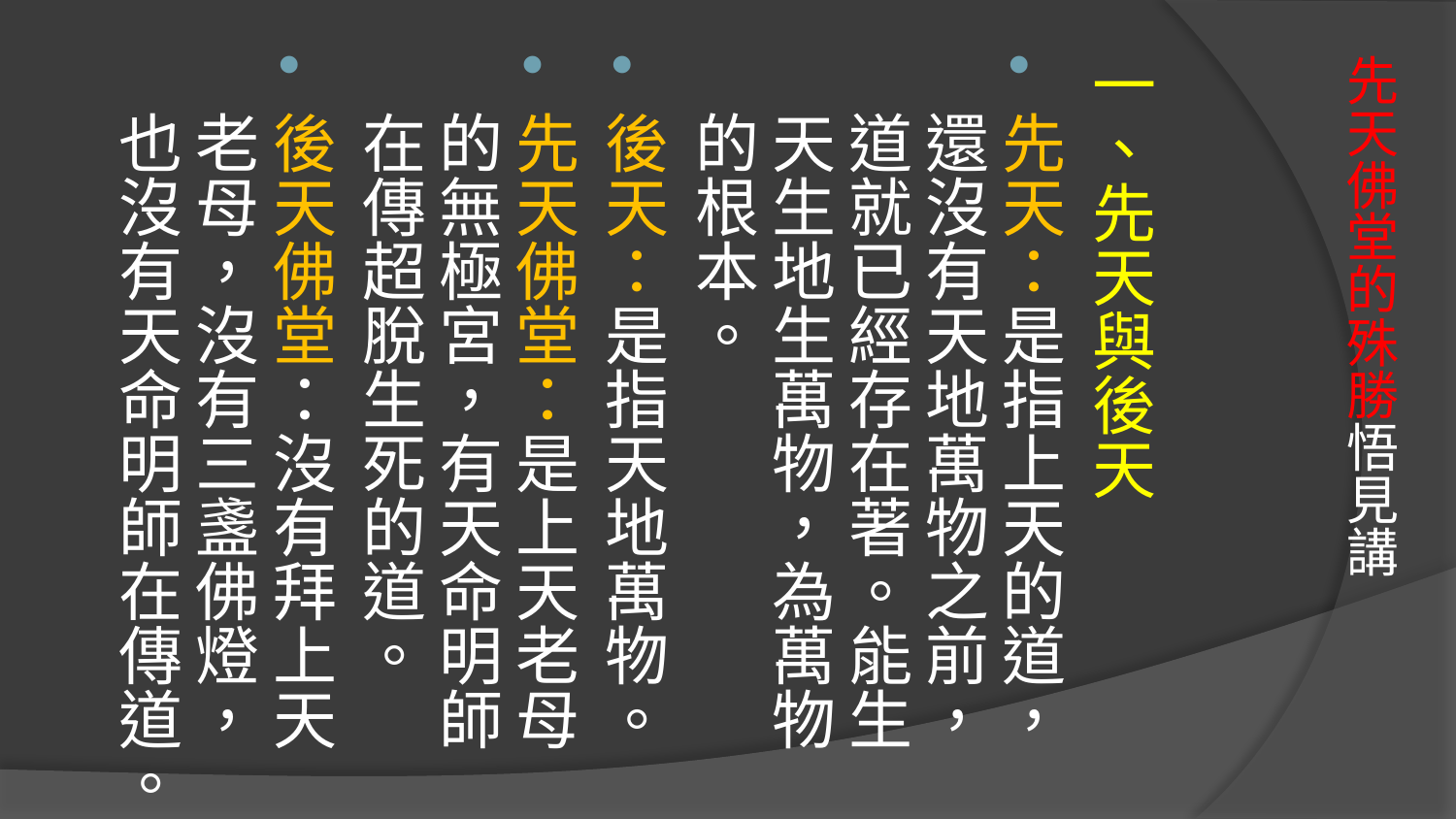

一、先天與後天
先天：是指上天的道，還沒有天地萬物之前，道就已經存在著。能生天生地生萬物，為萬物的根本。
後天：是指天地萬物。
先天佛堂：是上天老母的無極宮，有天命明師在傳超脫生死的道。
後天佛堂：沒有拜上天老母，沒有三盞佛燈，也沒有天命明師在傳道。

# 先天佛堂的殊勝悟見講